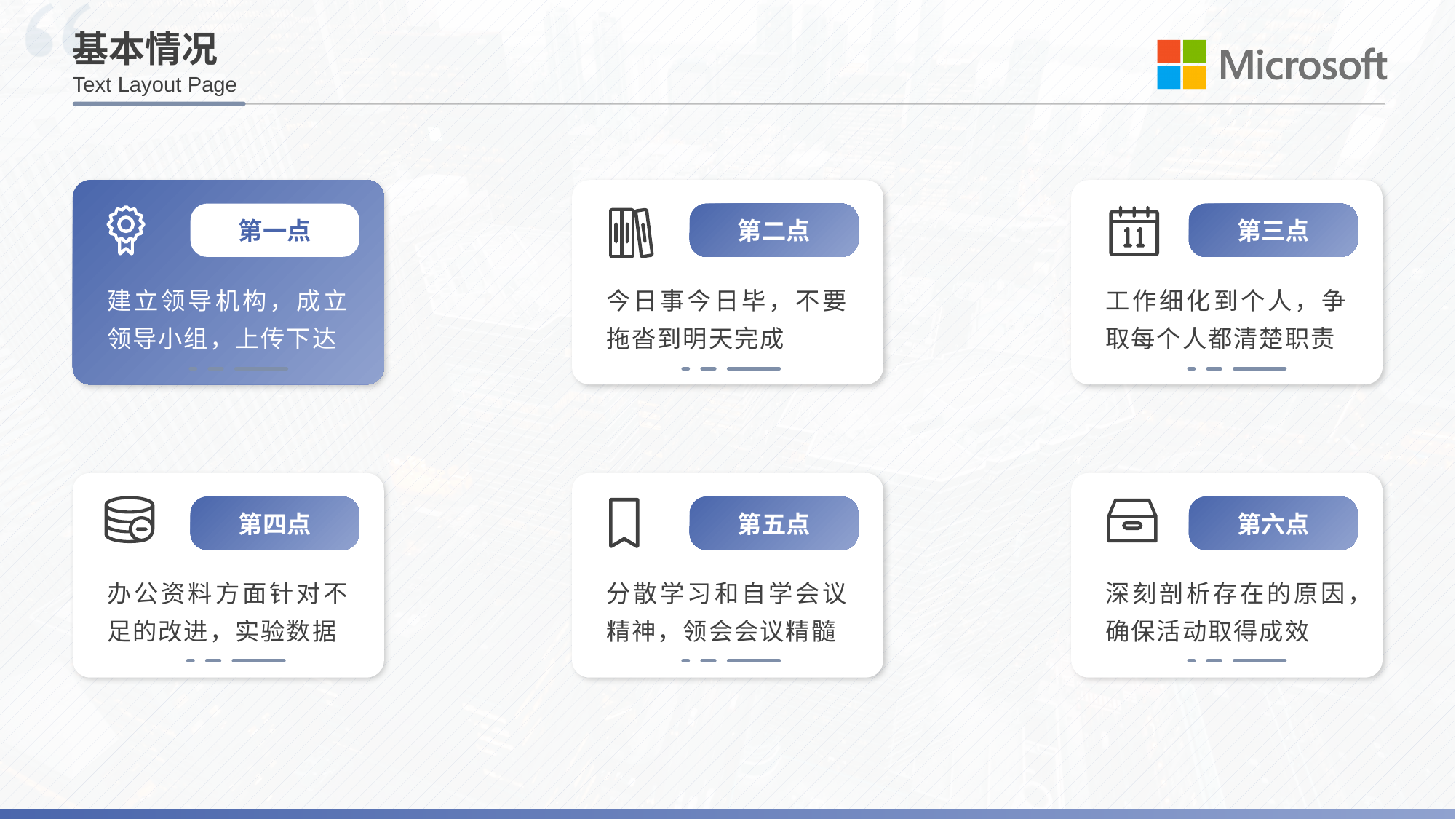

# 基本情况
Text Layout Page

第一点
第二点
第三点

建立领导机构，成立领导小组，上传下达
今日事今日毕，不要拖沓到明天完成
工作细化到个人，争取每个人都清楚职责

第四点
第五点
第六点

办公资料方面针对不足的改进，实验数据
分散学习和自学会议精神，领会会议精髓
深刻剖析存在的原因，确保活动取得成效